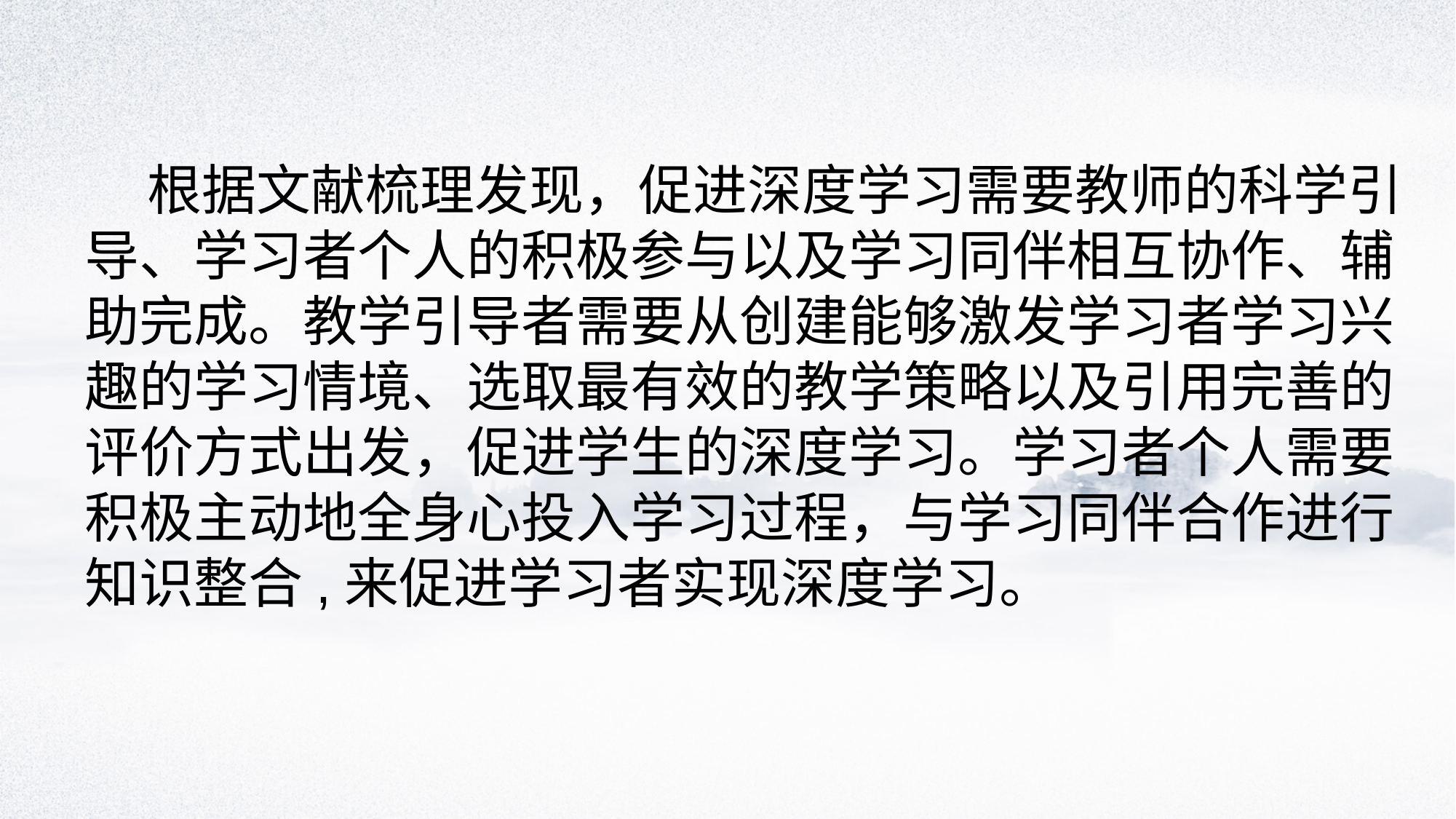

根据文献梳理发现，促进深度学习需要教师的科学引导、学习者个人的积极参与以及学习同伴相互协作、辅助完成。教学引导者需要从创建能够激发学习者学习兴趣的学习情境、选取最有效的教学策略以及引用完善的评价方式出发，促进学生的深度学习。学习者个人需要积极主动地全身心投入学习过程，与学习同伴合作进行知识整合,来促进学习者实现深度学习。